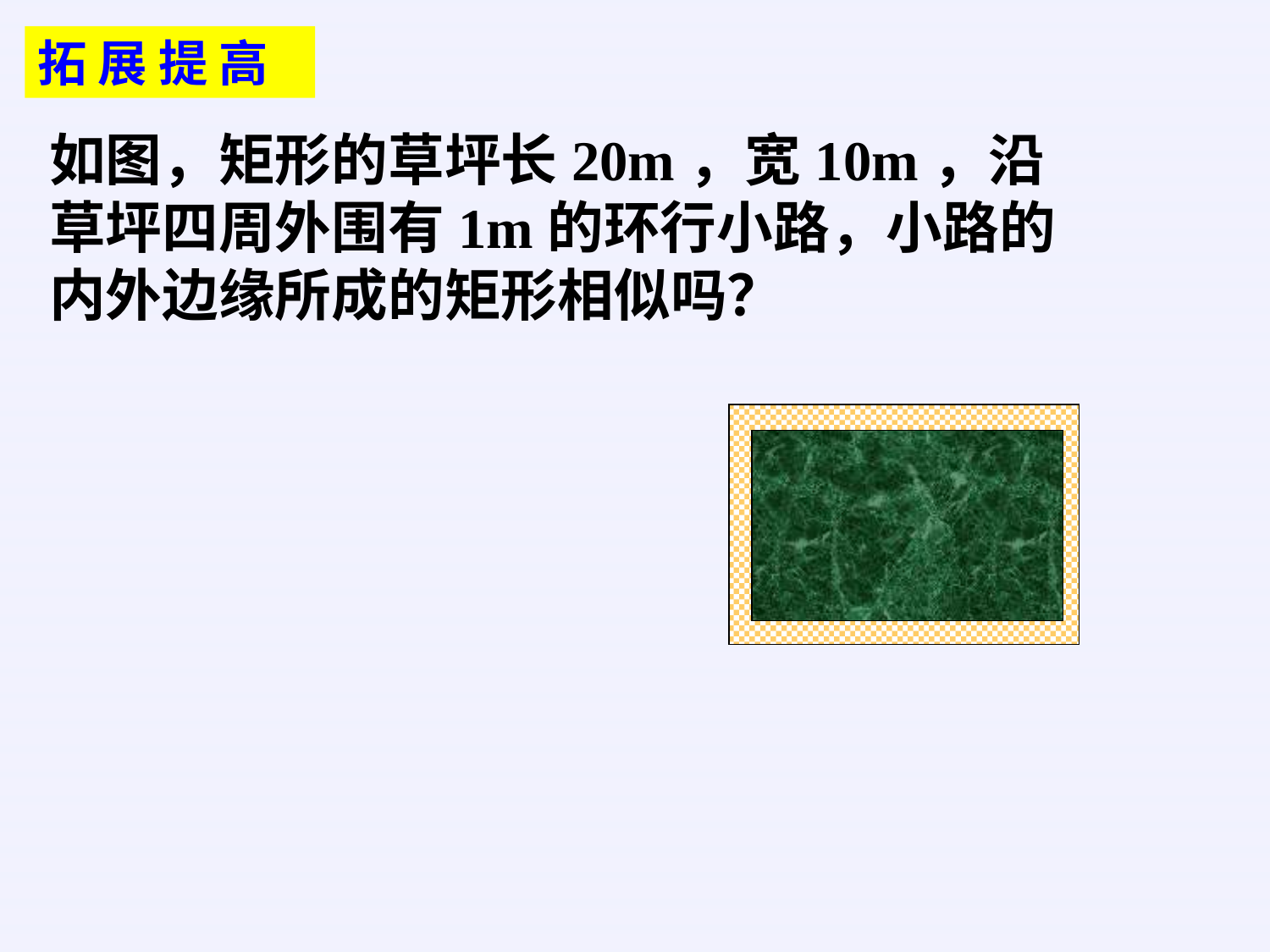

拓 展 提 高
如图，矩形的草坪长20m，宽10m，沿草坪四周外围有1m的环行小路，小路的内外边缘所成的矩形相似吗？